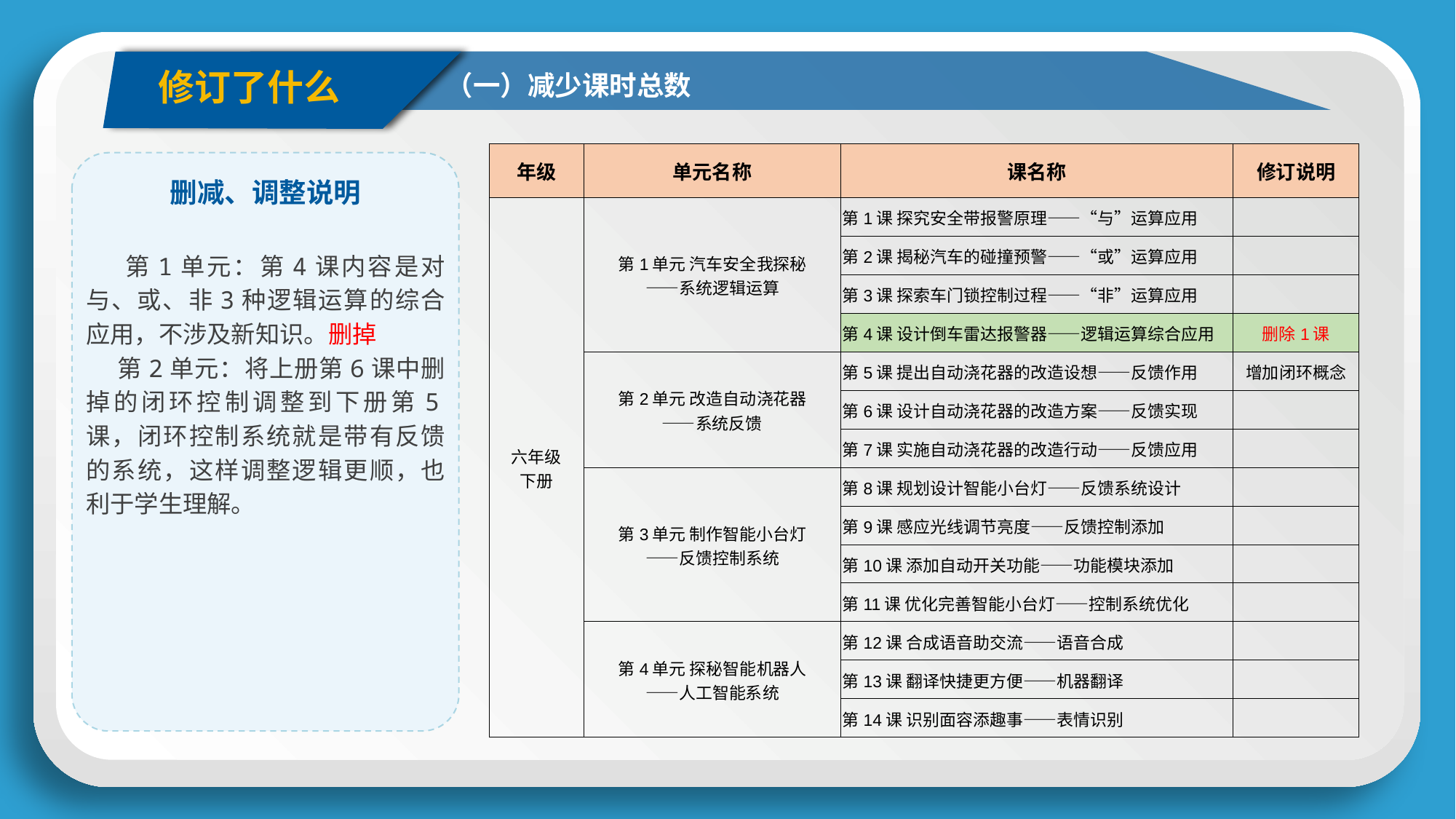

修订了什么
（一）减少课时总数
| 年级 | 单元名称 | 课名称 | 修订说明 |
| --- | --- | --- | --- |
| 六年级 下册 | 第1单元 汽车安全我探秘 ——系统逻辑运算 | 第1课 探究安全带报警原理——“与”运算应用 |  |
|  |  | 第2课 揭秘汽车的碰撞预警——“或”运算应用 |  |
|  |  | 第3课 探索车门锁控制过程——“非”运算应用 |  |
|  |  | 第4课 设计倒车雷达报警器——逻辑运算综合应用 | 删除1课 |
|  | 第2单元 改造自动浇花器 ——系统反馈 | 第5课 提出自动浇花器的改造设想——反馈作用 | 增加闭环概念 |
|  |  | 第6课 设计自动浇花器的改造方案——反馈实现 |  |
|  |  | 第7课 实施自动浇花器的改造行动——反馈应用 |  |
|  | 第3单元 制作智能小台灯 ——反馈控制系统 | 第8课 规划设计智能小台灯——反馈系统设计 |  |
|  |  | 第9课 感应光线调节亮度——反馈控制添加 |  |
|  |  | 第10课 添加自动开关功能——功能模块添加 |  |
|  |  | 第11课 优化完善智能小台灯——控制系统优化 |  |
|  | 第4单元 探秘智能机器人 ——人工智能系统 | 第12课 合成语音助交流——语音合成 |  |
|  |  | 第13课 翻译快捷更方便——机器翻译 |  |
|  |  | 第14课 识别面容添趣事——表情识别 |  |

删减、调整说明

    第1单元：第4课内容是对与、或、非3种逻辑运算的综合应用，不涉及新知识。删掉
    第2单元：将上册第6课中删掉的闭环控制调整到下册第5课，闭环控制系统就是带有反馈的系统，这样调整逻辑更顺，也利于学生理解。